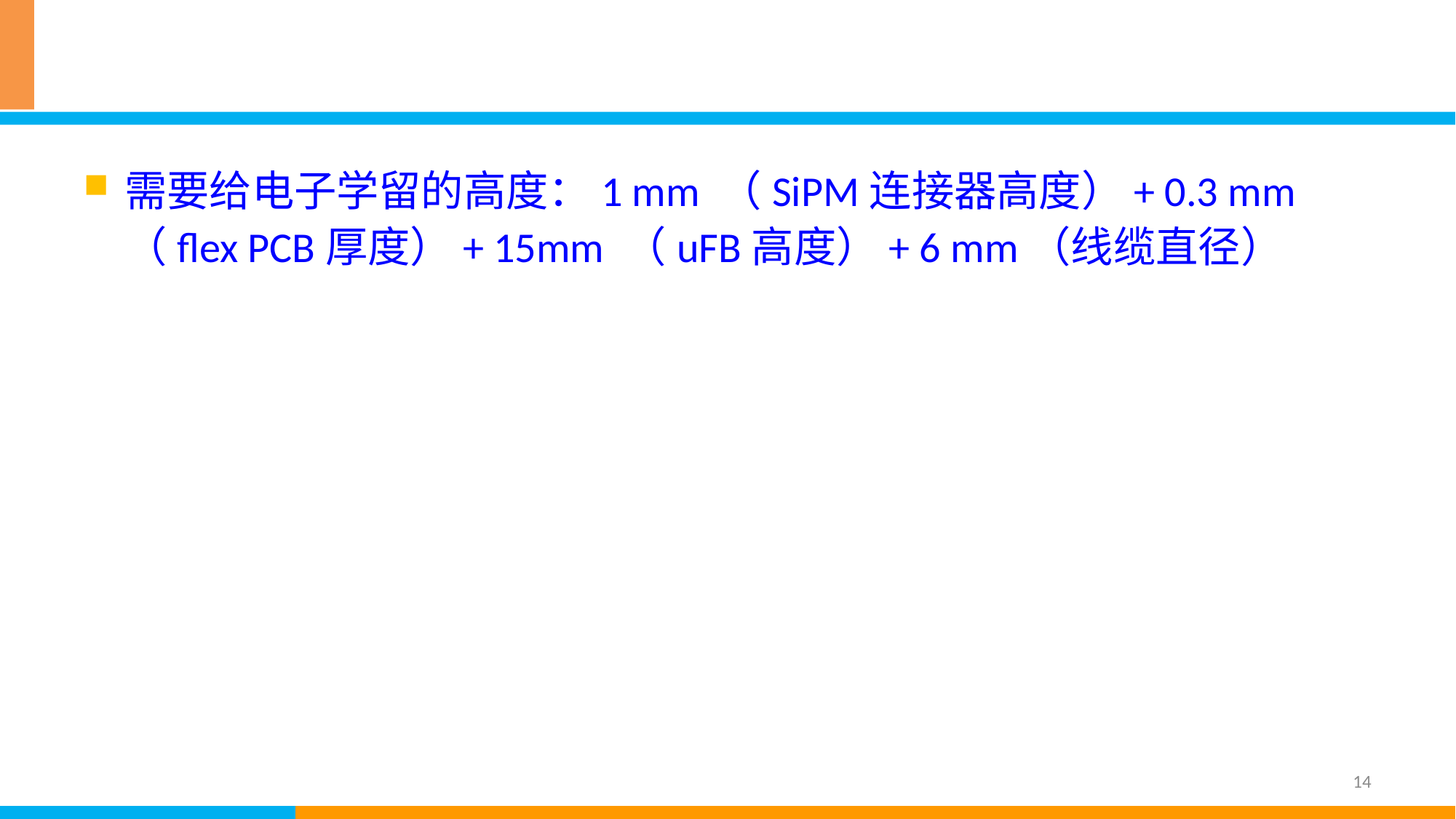

#
需要给电子学留的高度：1 mm （SiPM连接器高度）+ 0.3 mm （flex PCB厚度）+ 15mm （uFB高度）+ 6 mm（线缆直径）
14